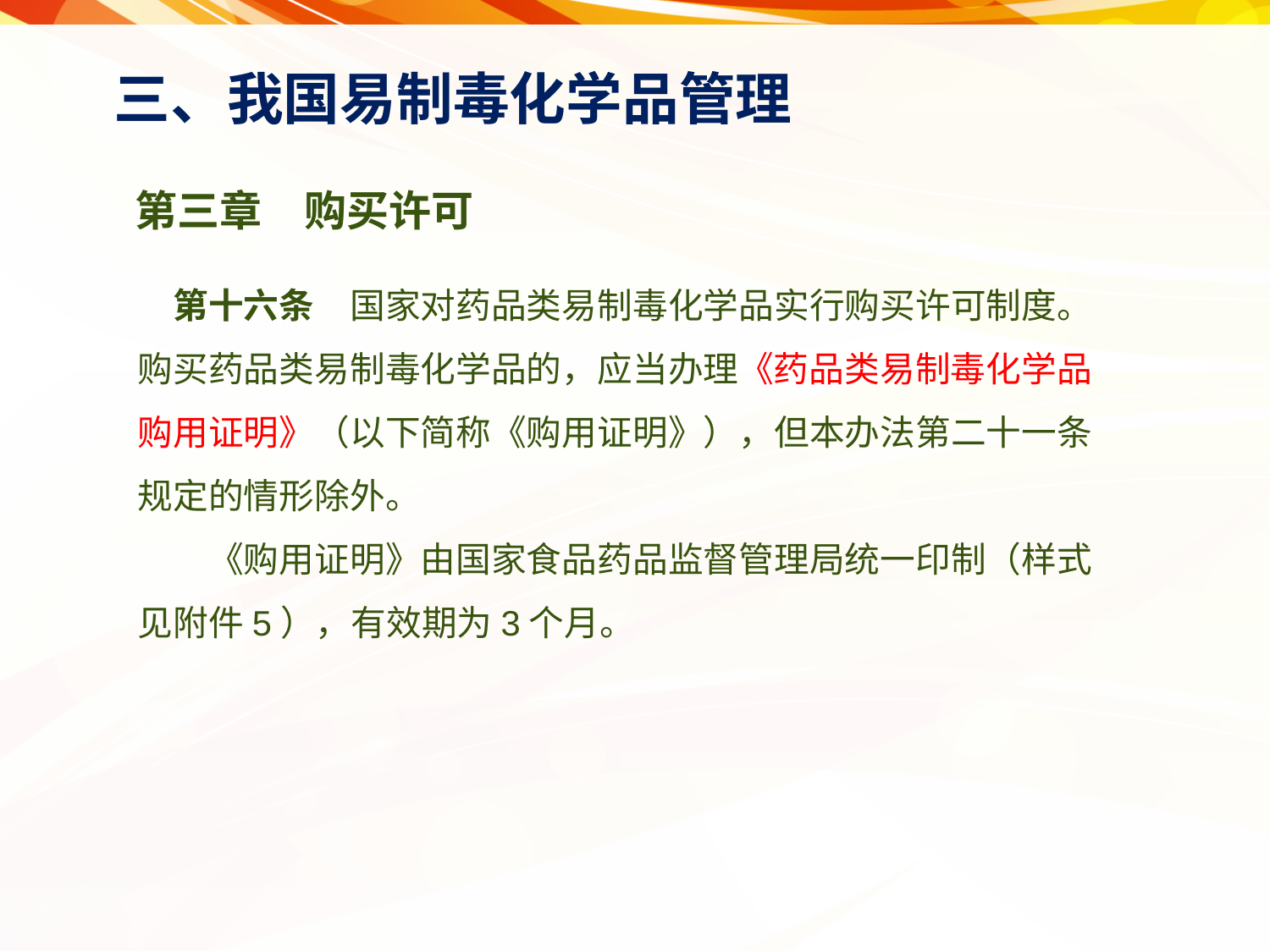

三、我国易制毒化学品管理
第三章　购买许可

　第十六条　国家对药品类易制毒化学品实行购买许可制度。购买药品类易制毒化学品的，应当办理《药品类易制毒化学品购用证明》（以下简称《购用证明》），但本办法第二十一条规定的情形除外。
　　《购用证明》由国家食品药品监督管理局统一印制（样式见附件5），有效期为3个月。